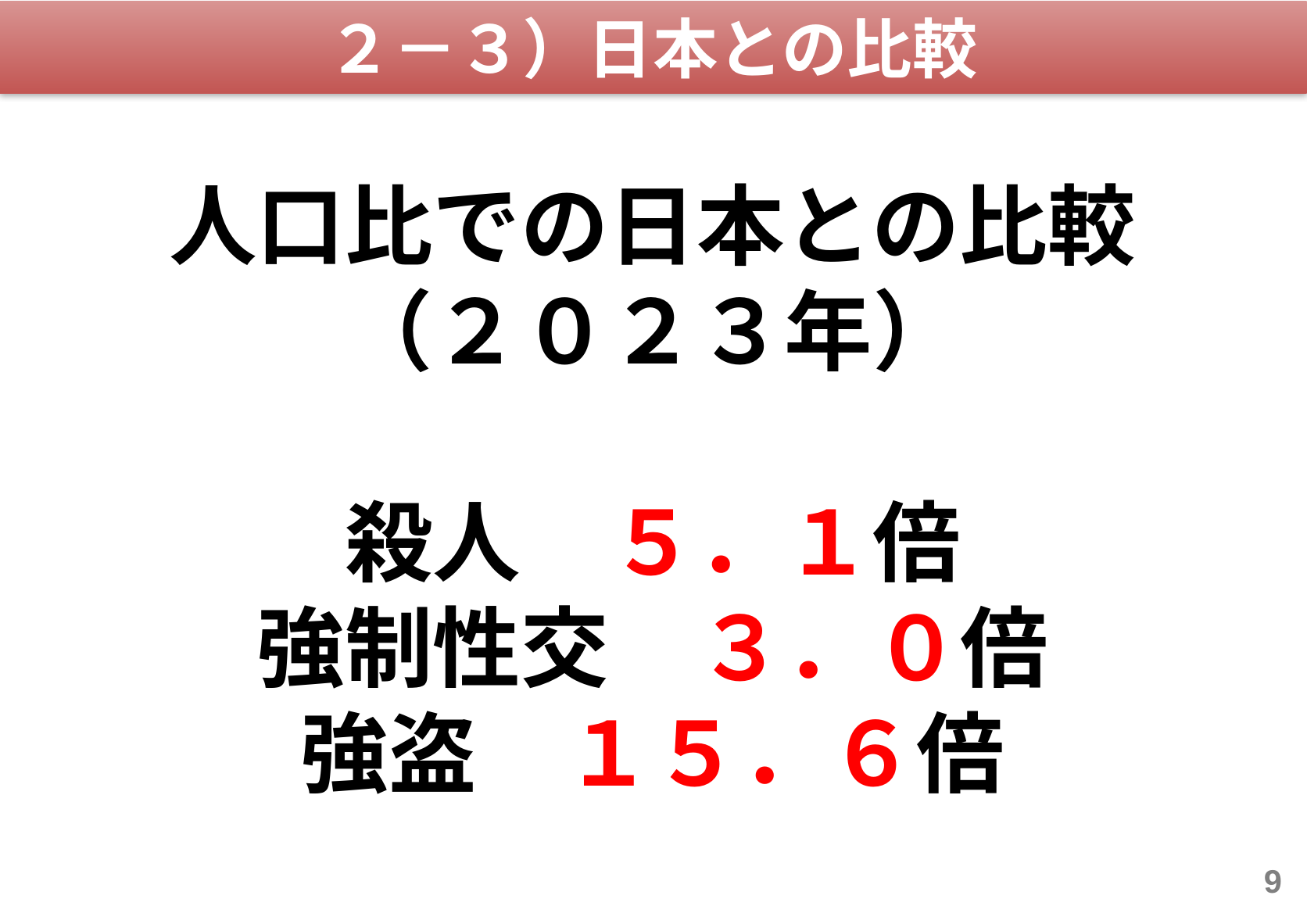

２－３）日本との比較

人口比での日本との比較
（２０２３年）

殺人　５．１倍
強制性交　３．０倍
強盗　１５．６倍
9